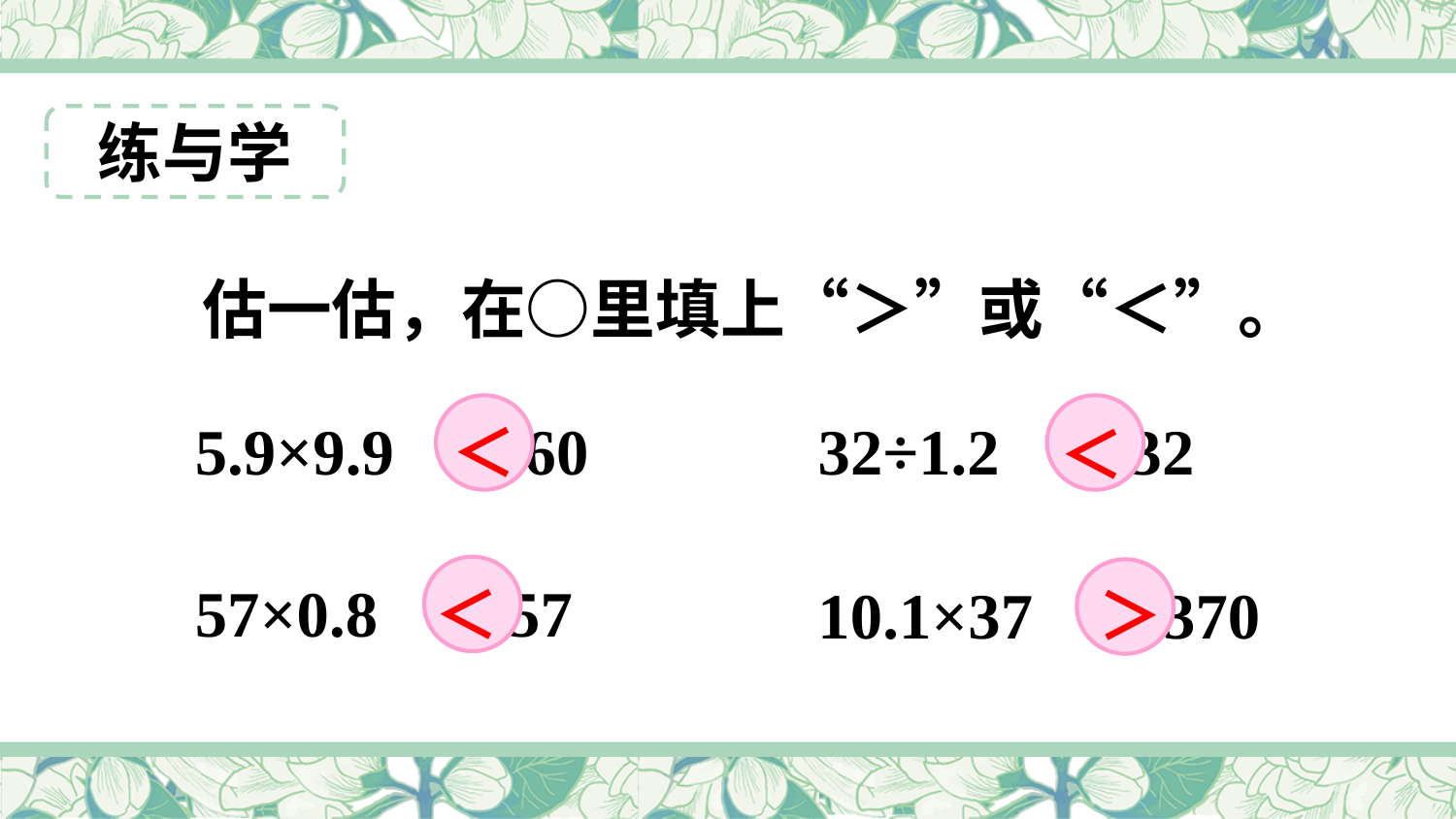

练与学

估一估，在○里填上“＞”或“＜”。
5.9×9.9        60

32÷1.2        32

＜
＜
57×0.8        57

＜
10.1×37        370

＞